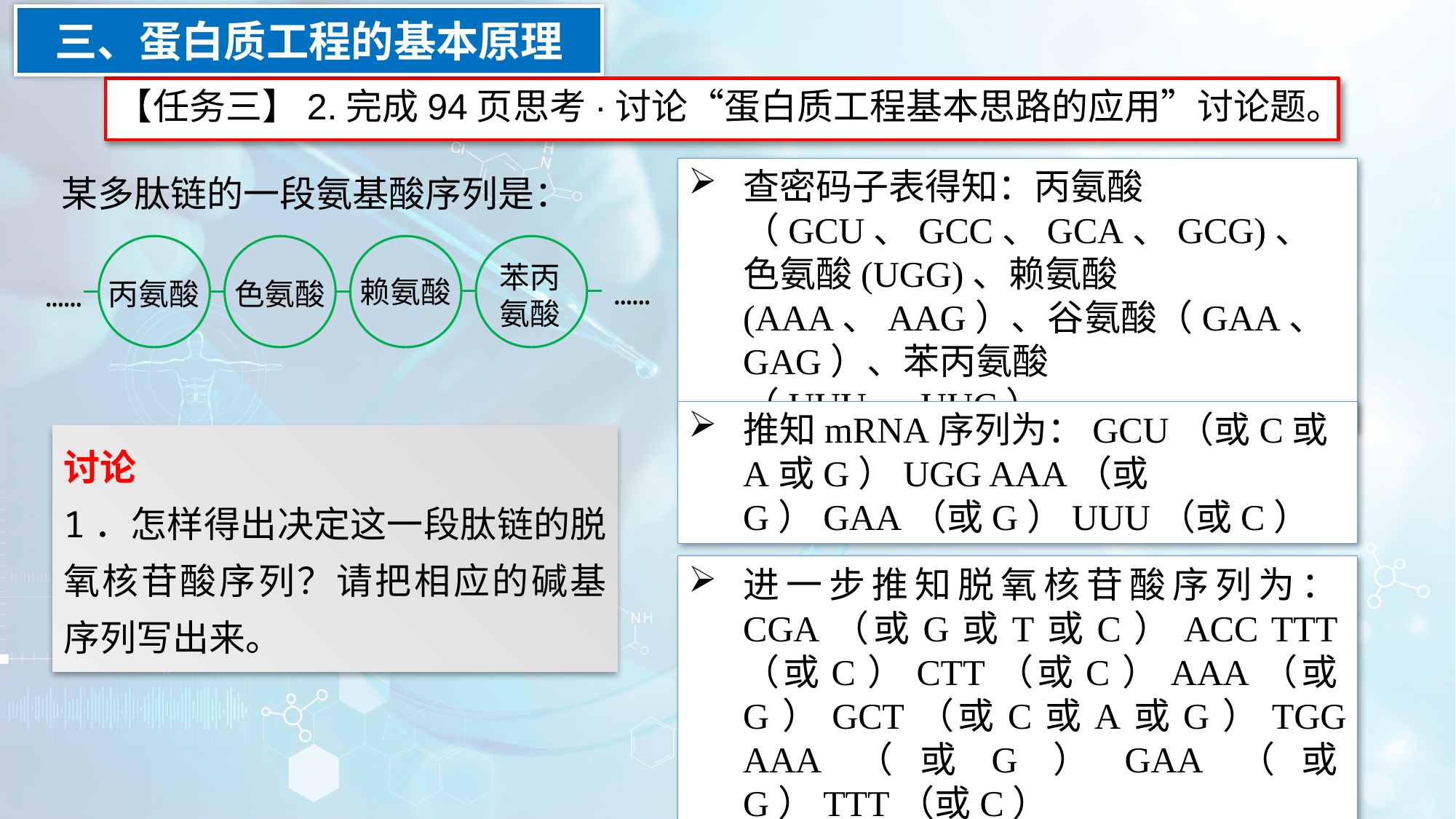

三、蛋白质工程的基本原理
【任务三】2.完成94页思考·讨论“蛋白质工程基本思路的应用”讨论题。
某多肽链的一段氨基酸序列是：
查密码子表得知：丙氨酸（GCU、GCC、GCA、GCG)、色氨酸(UGG)、赖氨酸(AAA、AAG）、谷氨酸（GAA、GAG）、苯丙氨酸（UUU、UUC）。

丙氨酸

色氨酸

赖氨酸

苯丙
氨酸
……
……
推知mRNA序列为：GCU（或C或A或G）UGG AAA（或G）GAA（或G）UUU（或C）
讨论
1．怎样得出决定这一段肽链的脱氧核苷酸序列？请把相应的碱基序列写出来。

进一步推知脱氧核苷酸序列为：CGA（或G或T或C）ACC TTT（或C）CTT（或C）AAA（或G）GCT（或C或A或G）TGG AAA（或G）GAA（或G）TTT（或C）